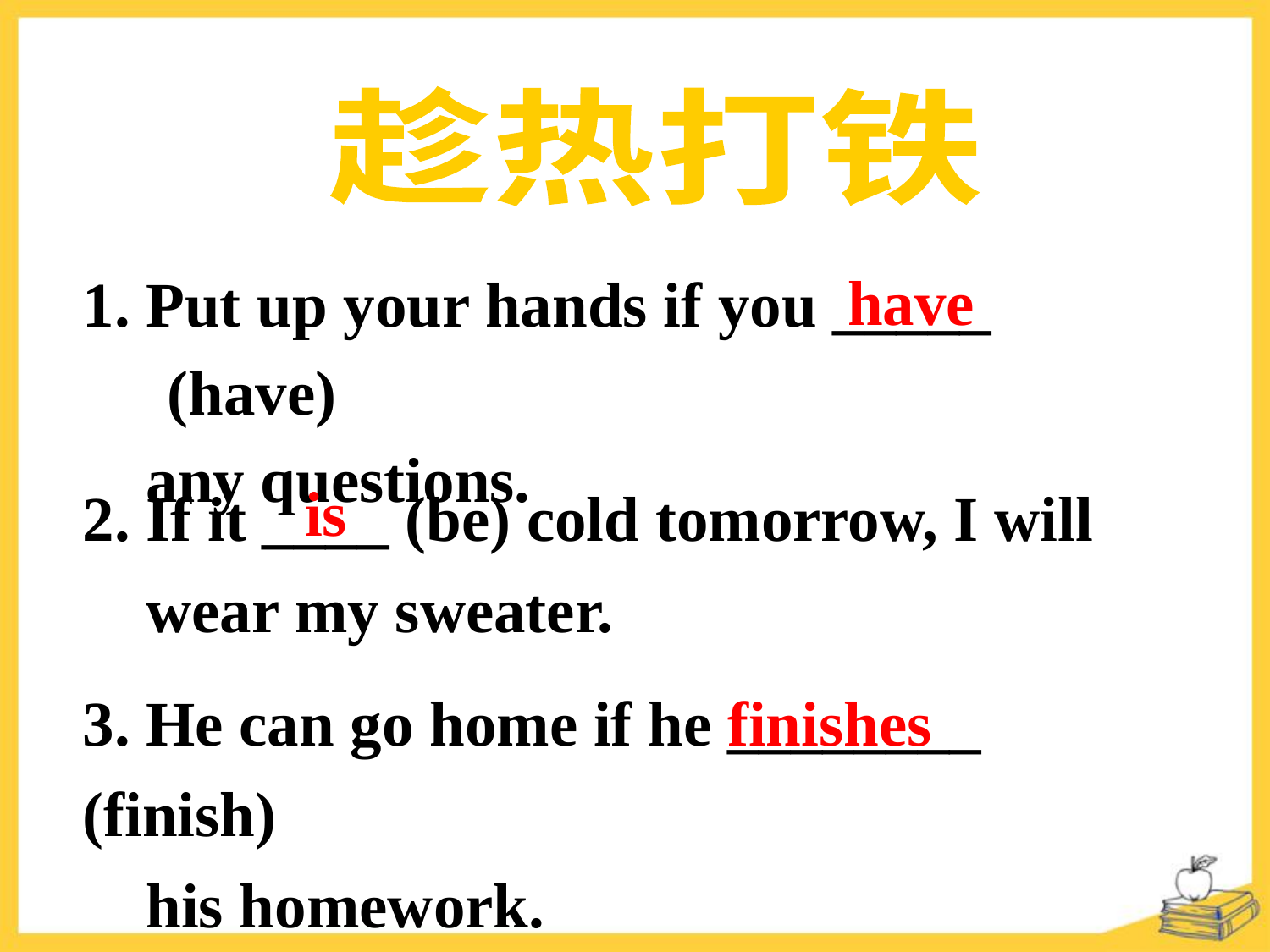

趁热打铁
1. Put up your hands if you _____ (have)
    any questions.
have
2. If it ____ (be) cold tomorrow, I will
    wear my sweater.
is
3. He can go home if he ________ (finish)
    his homework.
finishes